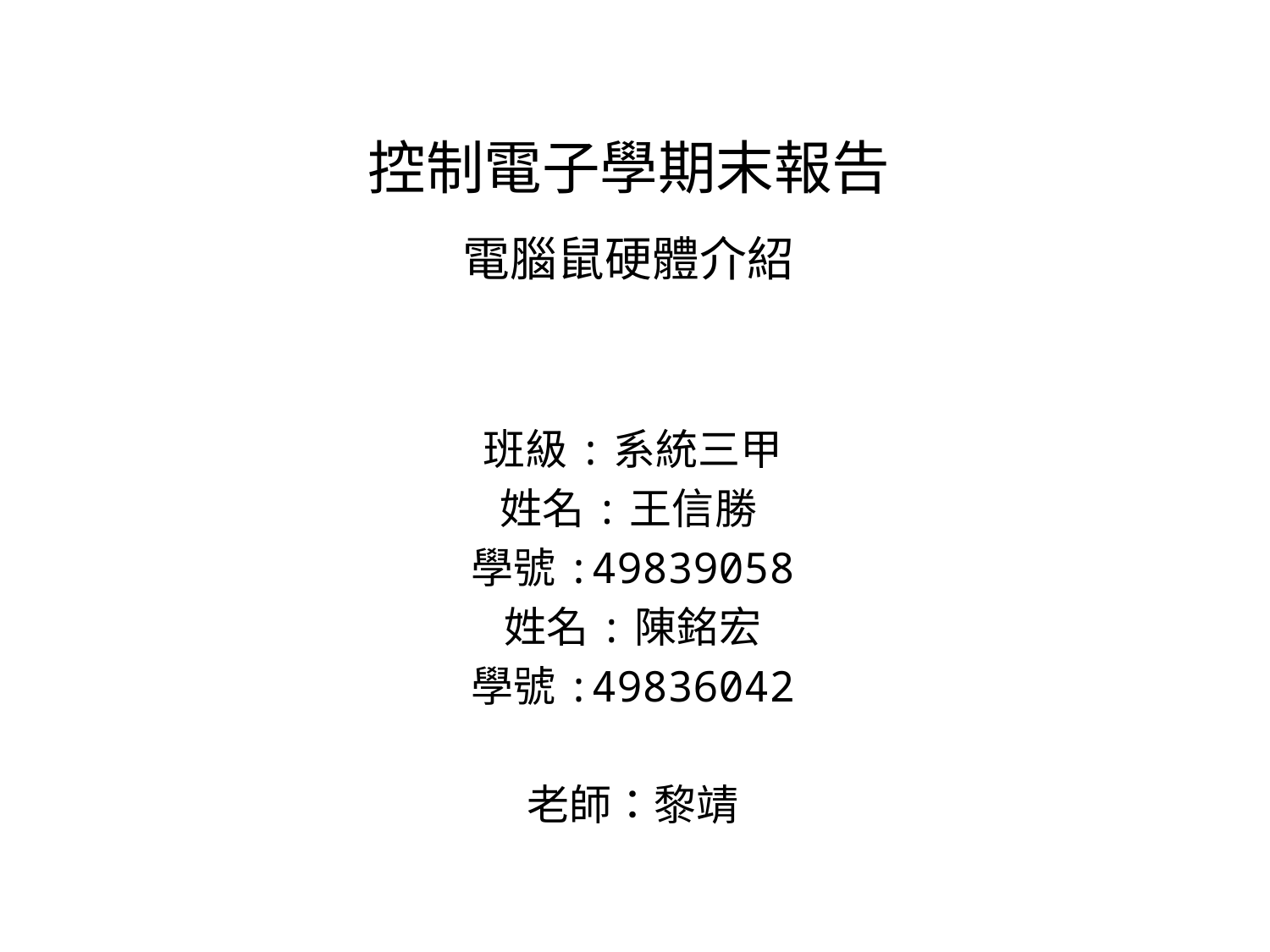

# 控制電子學期末報告 電腦鼠硬體介紹
班級:系統三甲
姓名:王信勝
學號:49839058
姓名:陳銘宏
學號:49836042

老師：黎靖